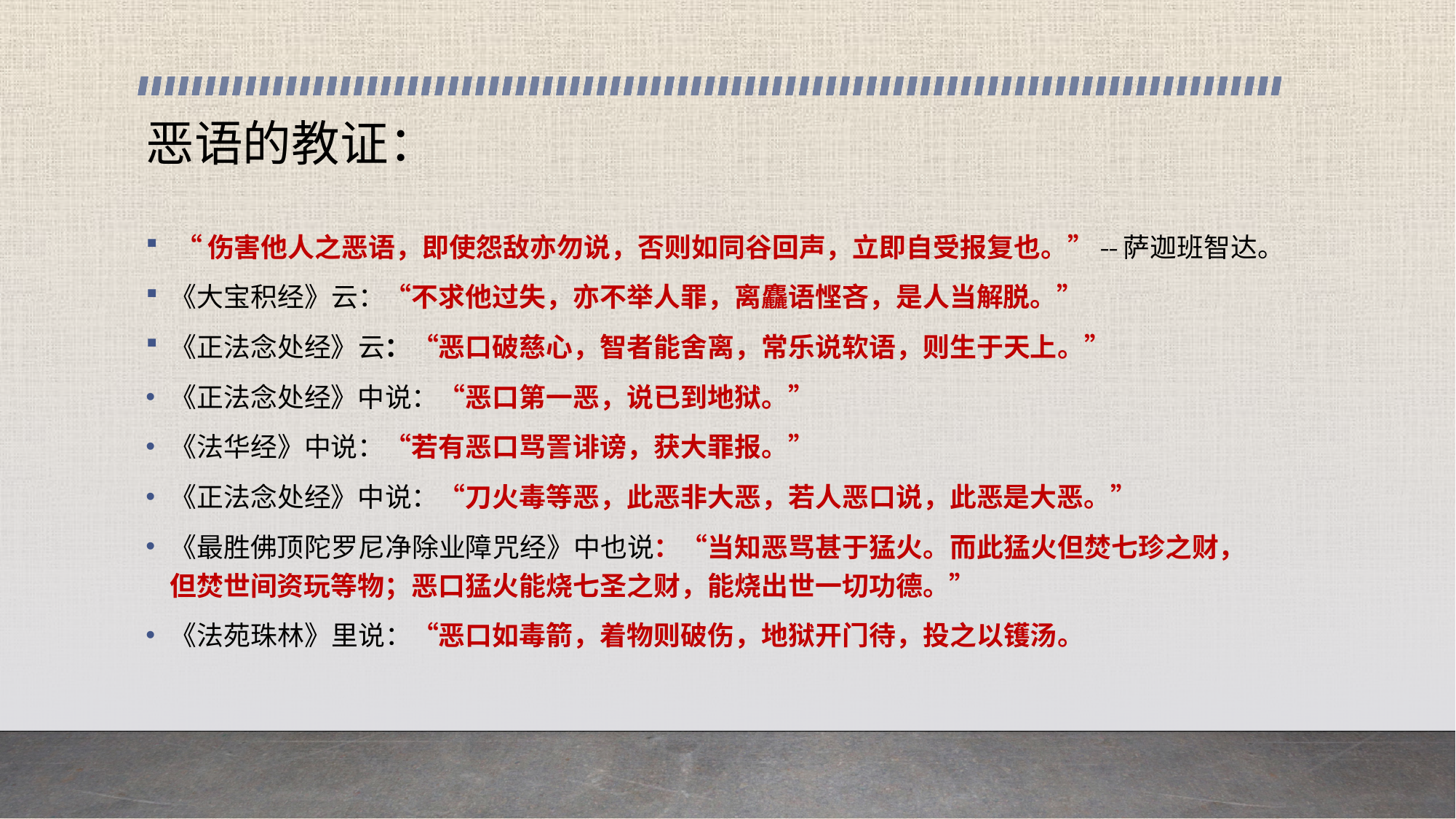

# 恶语的教证：
 “伤害他人之恶语，即使怨敌亦勿说，否则如同谷回声，立即自受报复也。”--萨迦班智达。
《大宝积经》云：“不求他过失，亦不举人罪，离麤语悭吝，是人当解脱。”
《正法念处经》云：“恶口破慈心，智者能舍离，常乐说软语，则生于天上。”
《正法念处经》中说：“恶口第一恶，说已到地狱。”
《法华经》中说：“若有恶口骂詈诽谤，获大罪报。”
《正法念处经》中说：“刀火毒等恶，此恶非大恶，若人恶口说，此恶是大恶。”
《最胜佛顶陀罗尼净除业障咒经》中也说：“当知恶骂甚于猛火。而此猛火但焚七珍之财，但焚世间资玩等物；恶口猛火能烧七圣之财，能烧出世一切功德。”
《法苑珠林》里说：“恶口如毒箭，着物则破伤，地狱开门待，投之以镬汤。